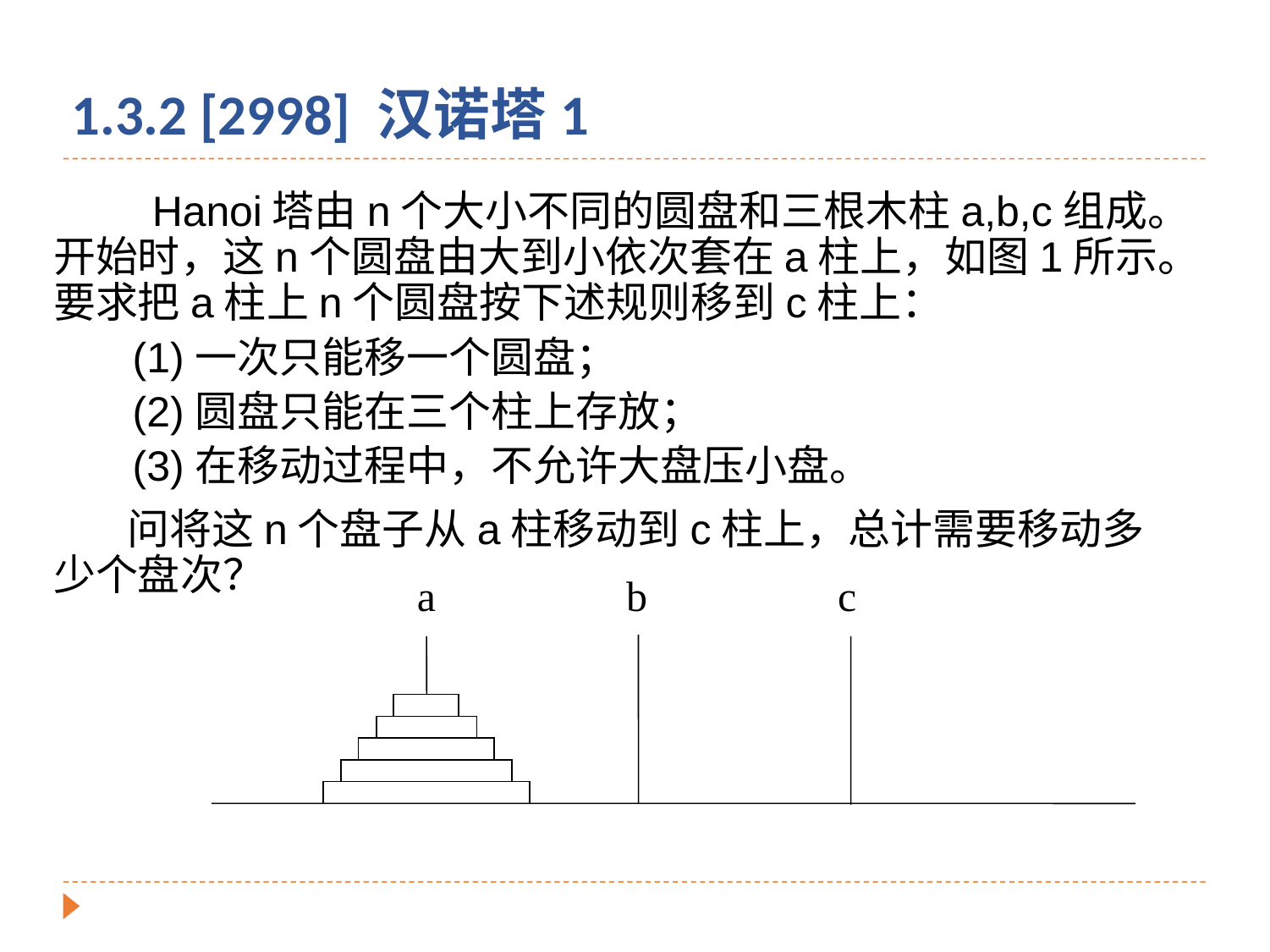

[2998] Hanoi塔问题 .
1.3.2 [2998] 汉诺塔1

           Hanoi塔由n个大小不同的圆盘和三根木柱a,b,c组成。开始时，这n个圆盘由大到小依次套在a柱上，如图1所示。要求把a柱上n个圆盘按下述规则移到c柱上：
    (1)一次只能移一个圆盘；
    (2)圆盘只能在三个柱上存放；
    (3)在移动过程中，不允许大盘压小盘。
          问将这n个盘子从a柱移动到c柱上，总计需要移动多少个盘次？
                        a                  b                  c